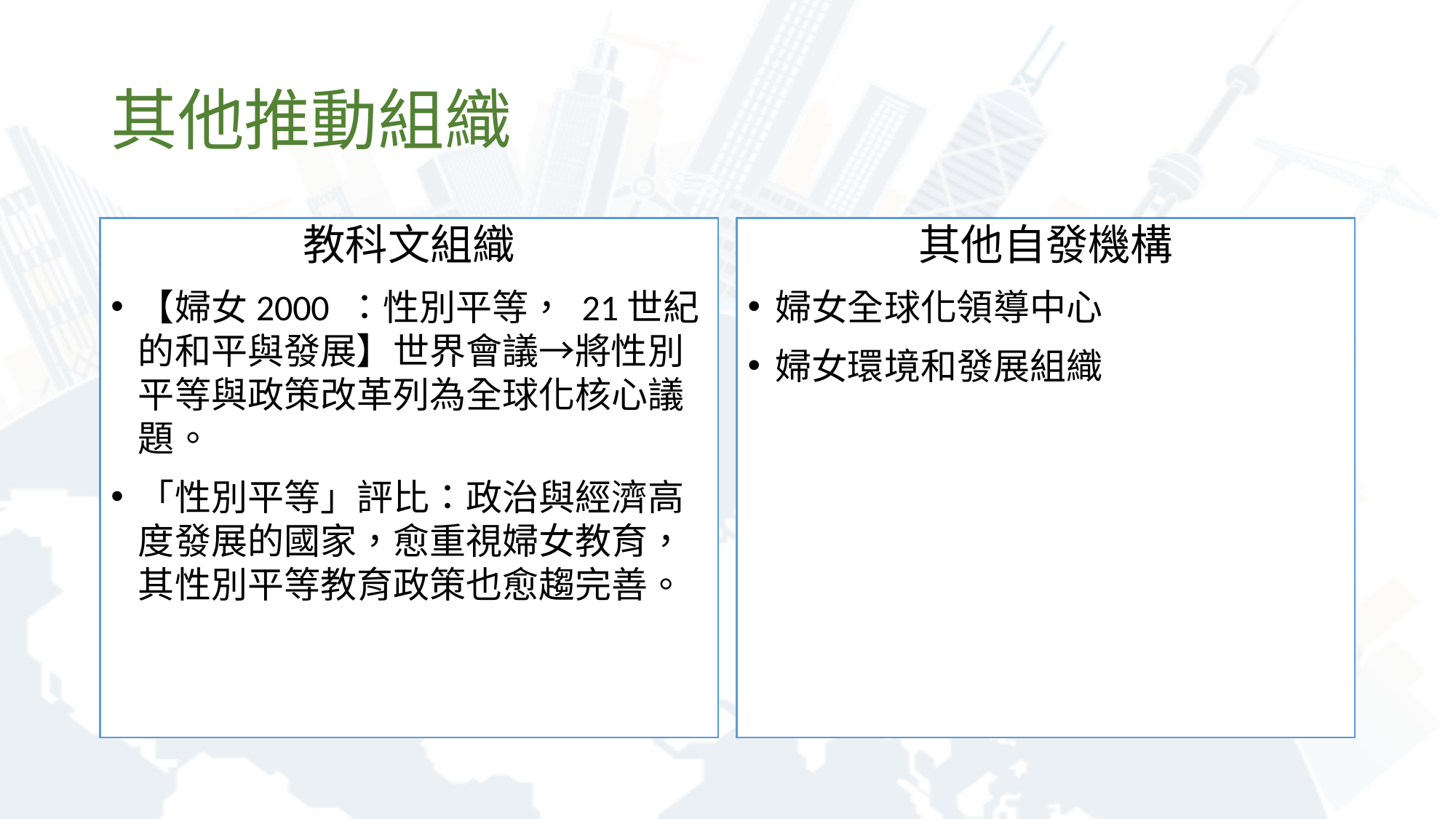

# 其他推動組織
教科文組織
【婦女2000 ：性別平等， 21世紀的和平與發展】世界會議→將性別平等與政策改革列為全球化核心議題。
「性別平等」評比：政治與經濟高度發展的國家，愈重視婦女教育，其性別平等教育政策也愈趨完善。

其他自發機構
婦女全球化領導中心
婦女環境和發展組織